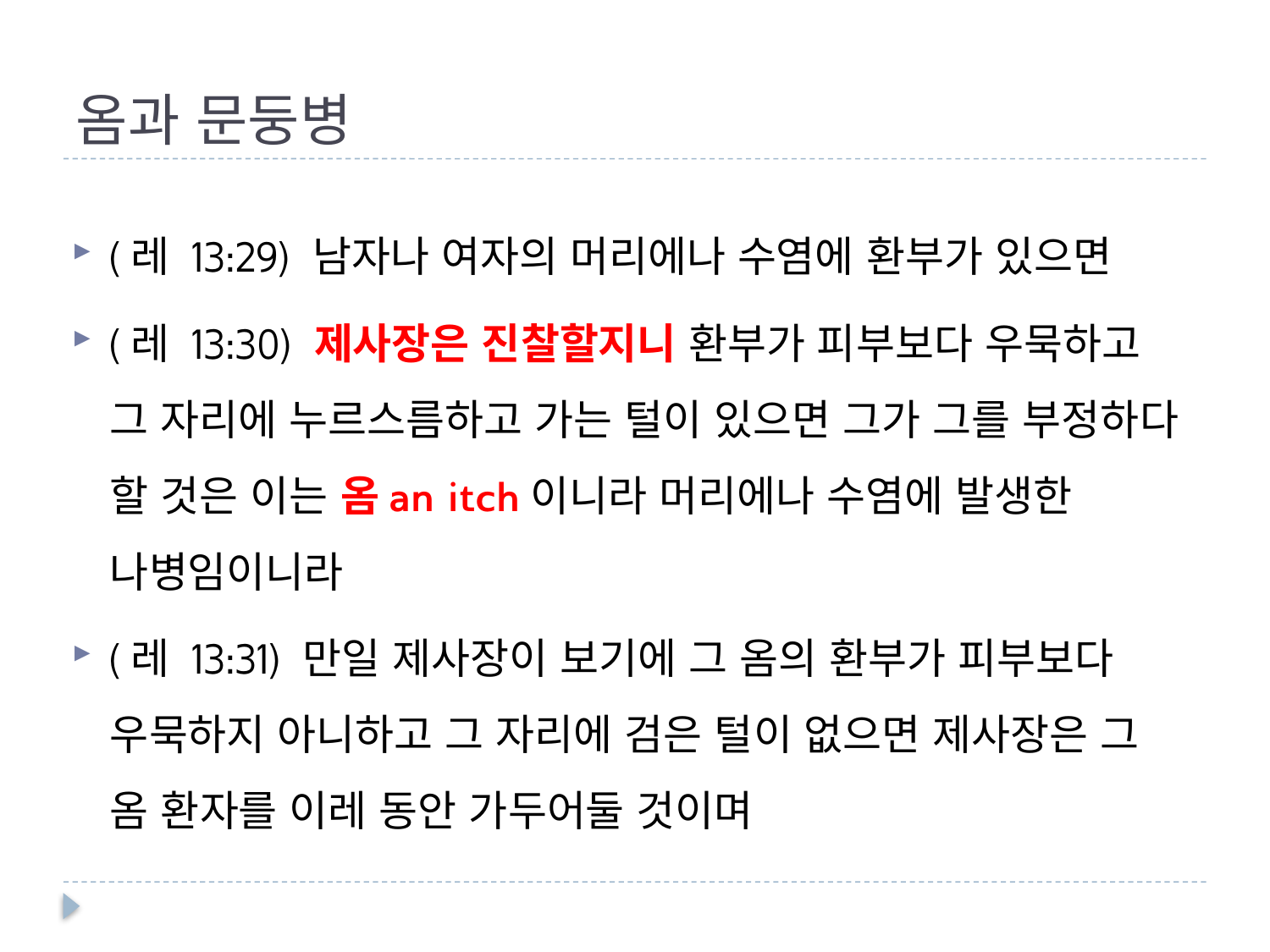

# 옴과 문둥병
(레 13:29) 남자나 여자의 머리에나 수염에 환부가 있으면
(레 13:30) 제사장은 진찰할지니 환부가 피부보다 우묵하고 그 자리에 누르스름하고 가는 털이 있으면 그가 그를 부정하다 할 것은 이는 옴an itch이니라 머리에나 수염에 발생한 나병임이니라
(레 13:31) 만일 제사장이 보기에 그 옴의 환부가 피부보다 우묵하지 아니하고 그 자리에 검은 털이 없으면 제사장은 그 옴 환자를 이레 동안 가두어둘 것이며